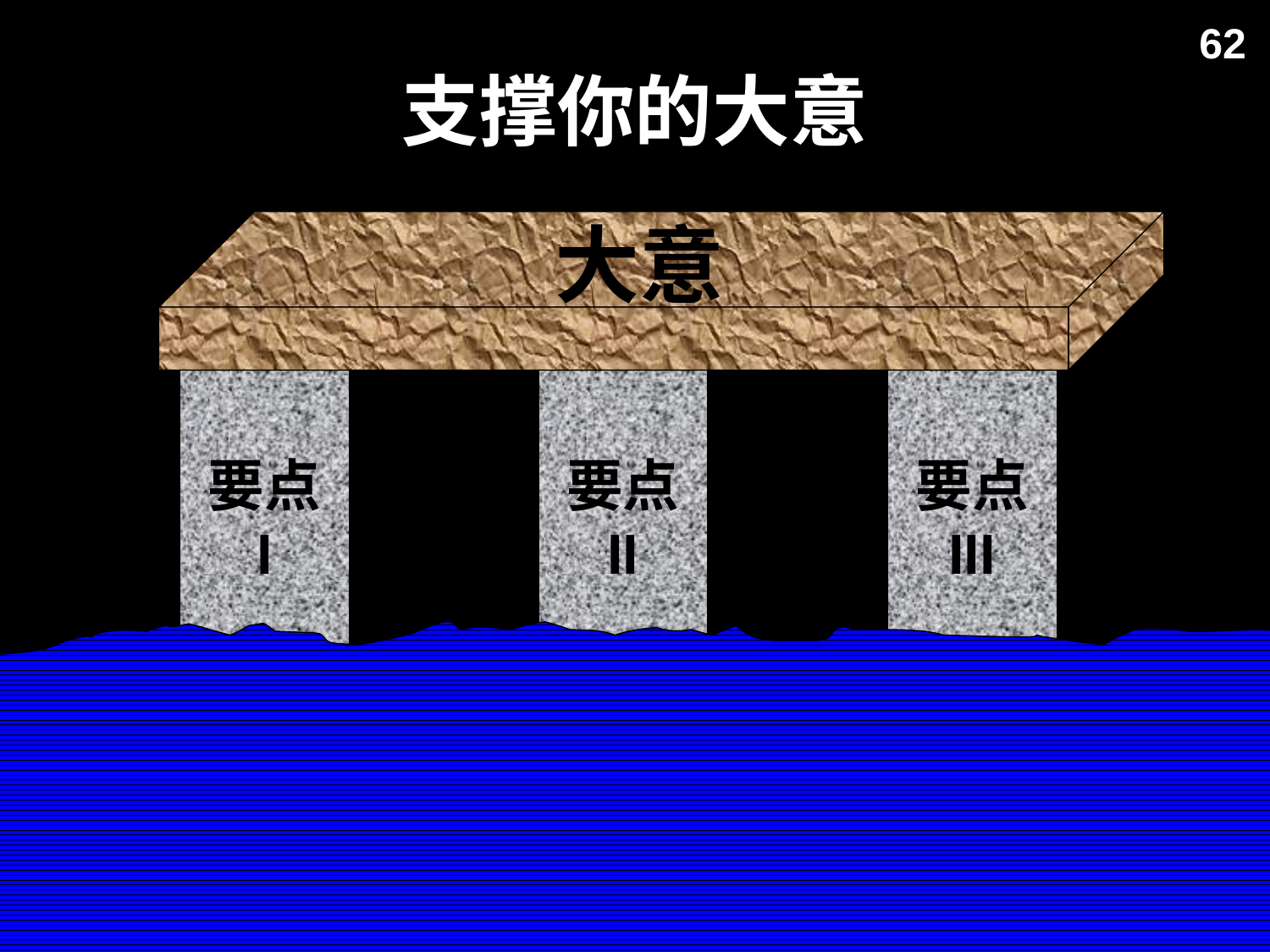

62
支撑你的大意
大意

要点
I
要点
II
要点
III

SPs – 不体现出来无所谓!